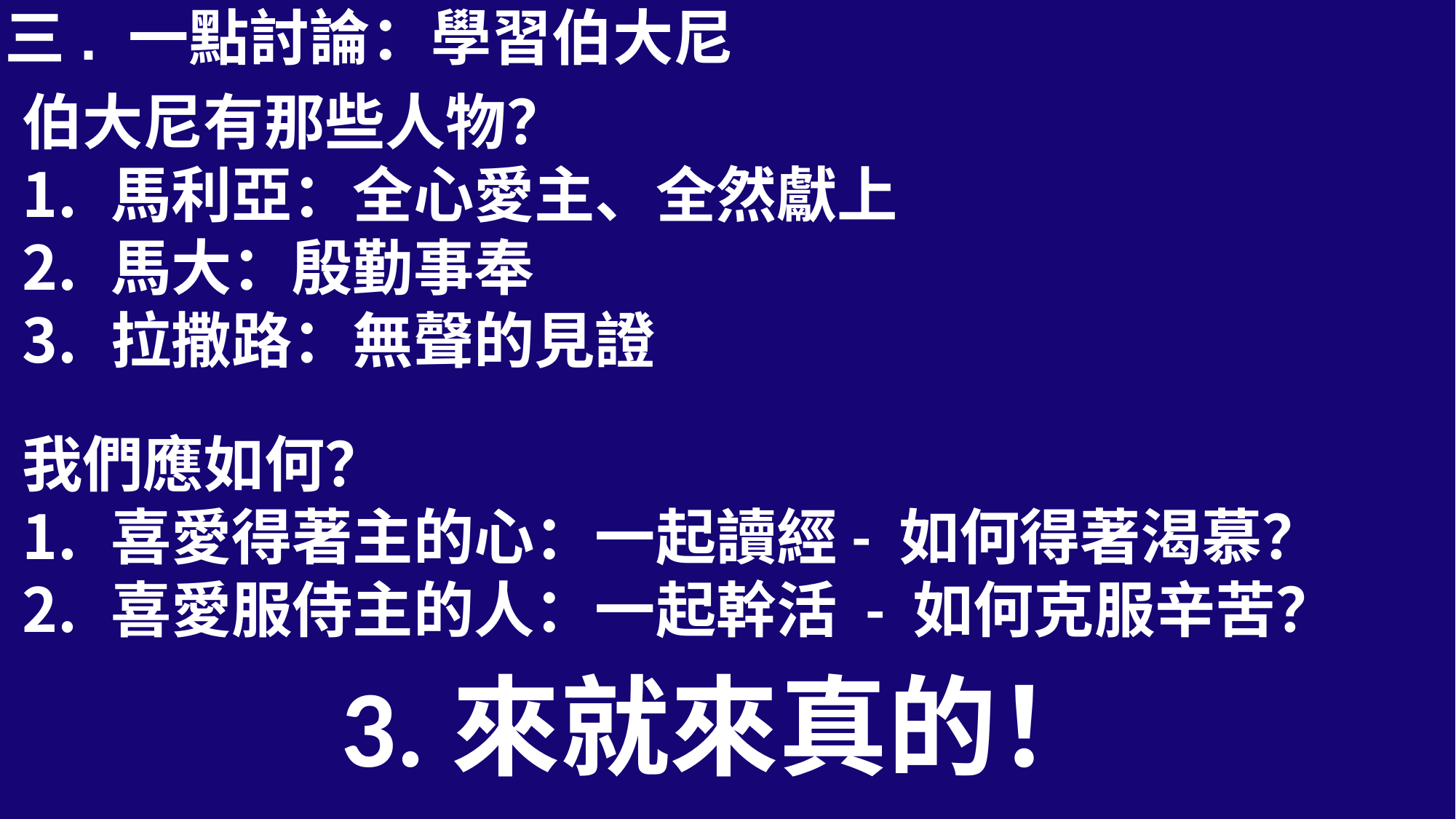

三. 一點討論：學習伯大尼
伯大尼有那些人物？
馬利亞：全心愛主、全然獻上
馬大：殷勤事奉
拉撒路：無聲的見證
我們應如何？
喜愛得著主的心：一起讀經- 如何得著渴慕？
喜愛服侍主的人：一起幹活 - 如何克服辛苦？
3.來就來真的！